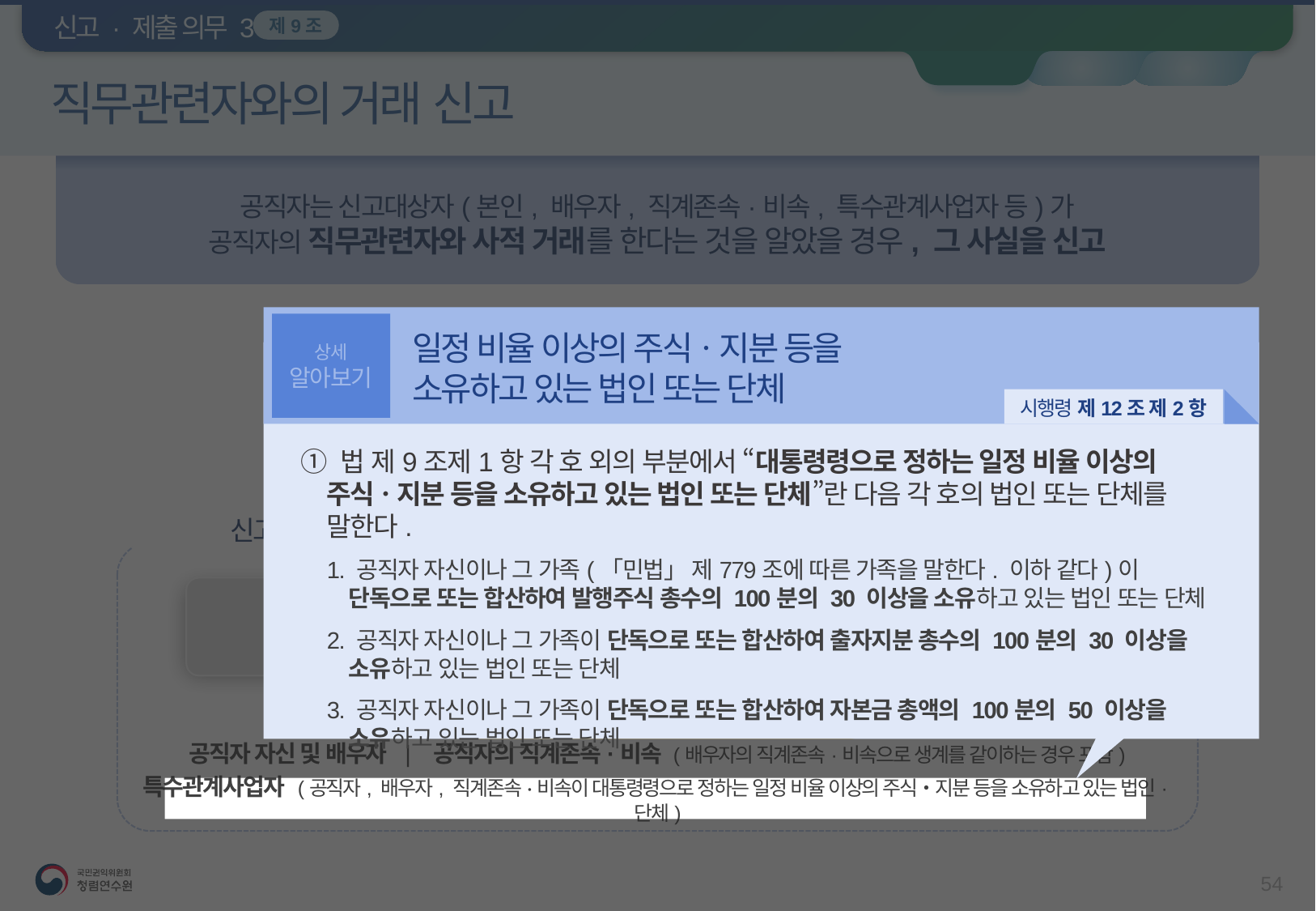

신고 · 제출 의무 3
제9조
개요

조치

예시

직무관련자와의 거래 신고

공직자는 신고대상자(본인, 배우자, 직계존속·비속, 특수관계사업자 등)가
공직자의 직무관련자와 사적 거래를 한다는 것을 알았을 경우, 그 사실을 신고

상세
알아보기
일정 비율 이상의 주식ㆍ지분 등을
소유하고 있는 법인 또는 단체

시행령 제12조 제2항

① 법 제9조제1항 각 호 외의 부분에서 “대통령령으로 정하는 일정 비율 이상의 주식ㆍ지분 등을 소유하고 있는 법인 또는 단체”란 다음 각 호의 법인 또는 단체를 말한다.
1. 공직자 자신이나 그 가족(「민법」 제779조에 따른 가족을 말한다. 이하 같다)이 단독으로 또는 합산하여 발행주식 총수의 100분의 30 이상을 소유하고 있는 법인 또는 단체
2. 공직자 자신이나 그 가족이 단독으로 또는 합산하여 출자지분 총수의 100분의 30 이상을 소유하고 있는 법인 또는 단체
3. 공직자 자신이나 그 가족이 단독으로 또는 합산하여 자본금 총액의 100분의 50 이상을 소유하고 있는 법인 또는 단체

신고대상자가 공직자의 직무관련자와 금전, 부동산거래 등 사적거래를 한다는 것을 소속기관장에게 신고

사전에 안 경우에는
안 날부터 14일 이내
사후에 알게 된 경우에는
알게 된 날부터 14일 이내
직무관련자와의 거래 신고대상자 | 제9조제1항
공직자 자신 및 배우자  |   공직자의 직계존속·비속 (배우자의 직계존속·비속으로 생계를 같이하는 경우 포함)
특수관계사업자 (공직자, 배우자, 직계존속·비속이 대통령령으로 정하는 일정 비율 이상의 주식‧지분 등을 소유하고 있는 법인·단체)
54